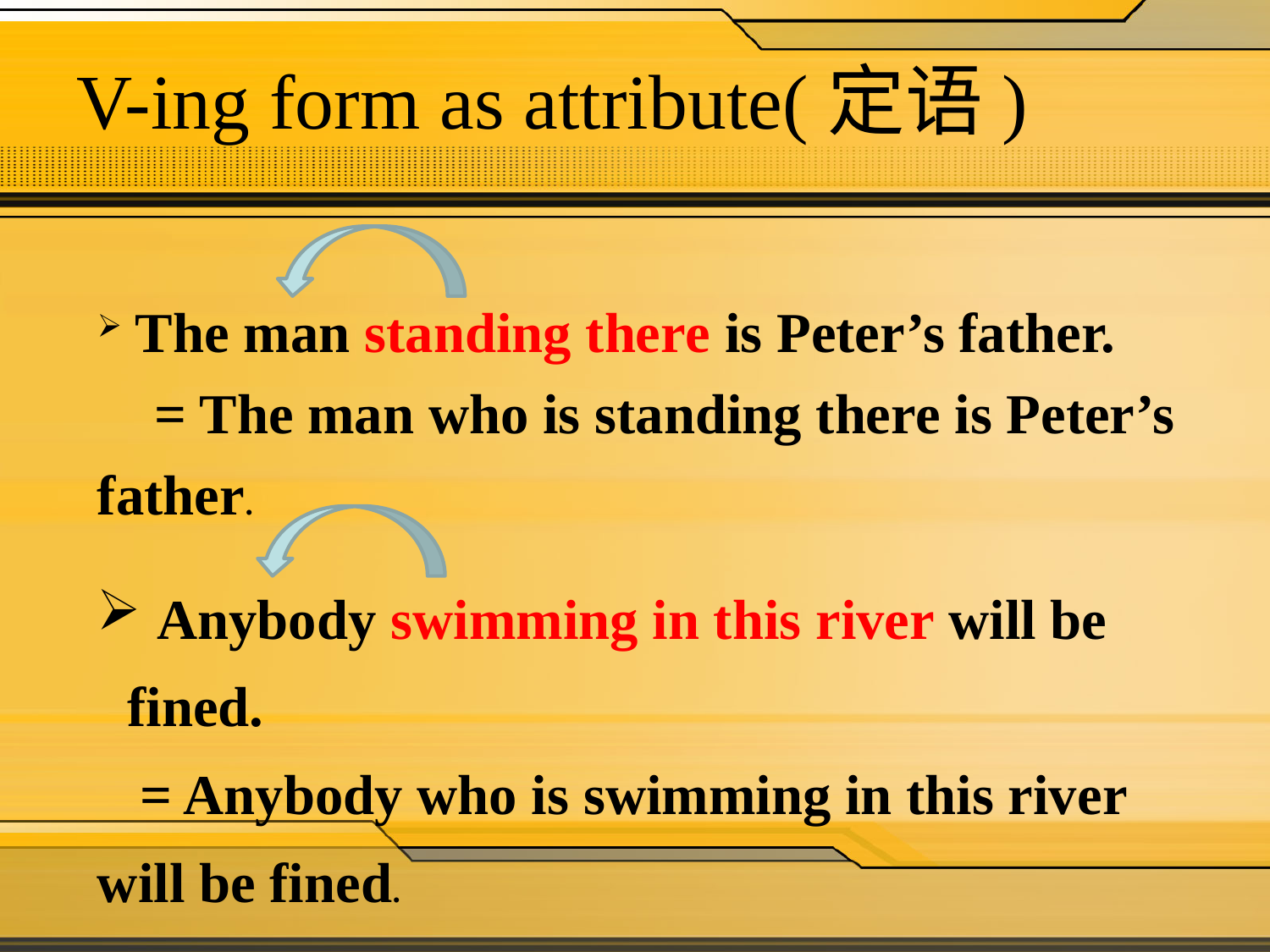

# V-ing form as attribute(定语)

 The man standing there is Peter’s father.
    = The man who is standing there is Peter’s father.

 Anybody swimming in this river will be fined.
   = Anybody who is swimming in this river will be fined.